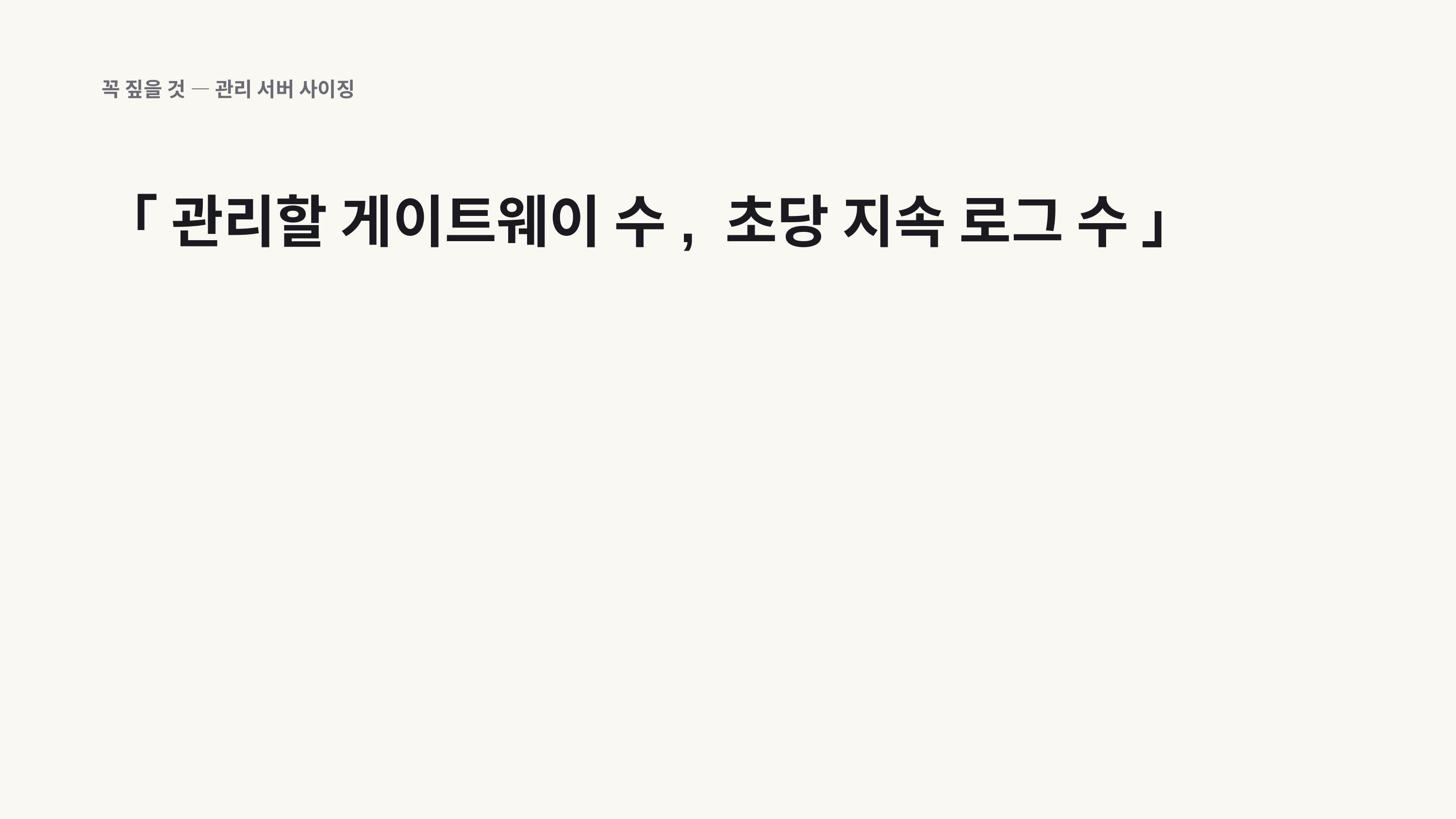

꼭 짚을 것 — 관리 서버 사이징
「 관리할 게이트웨이 수, 초당 지속 로그 수 」